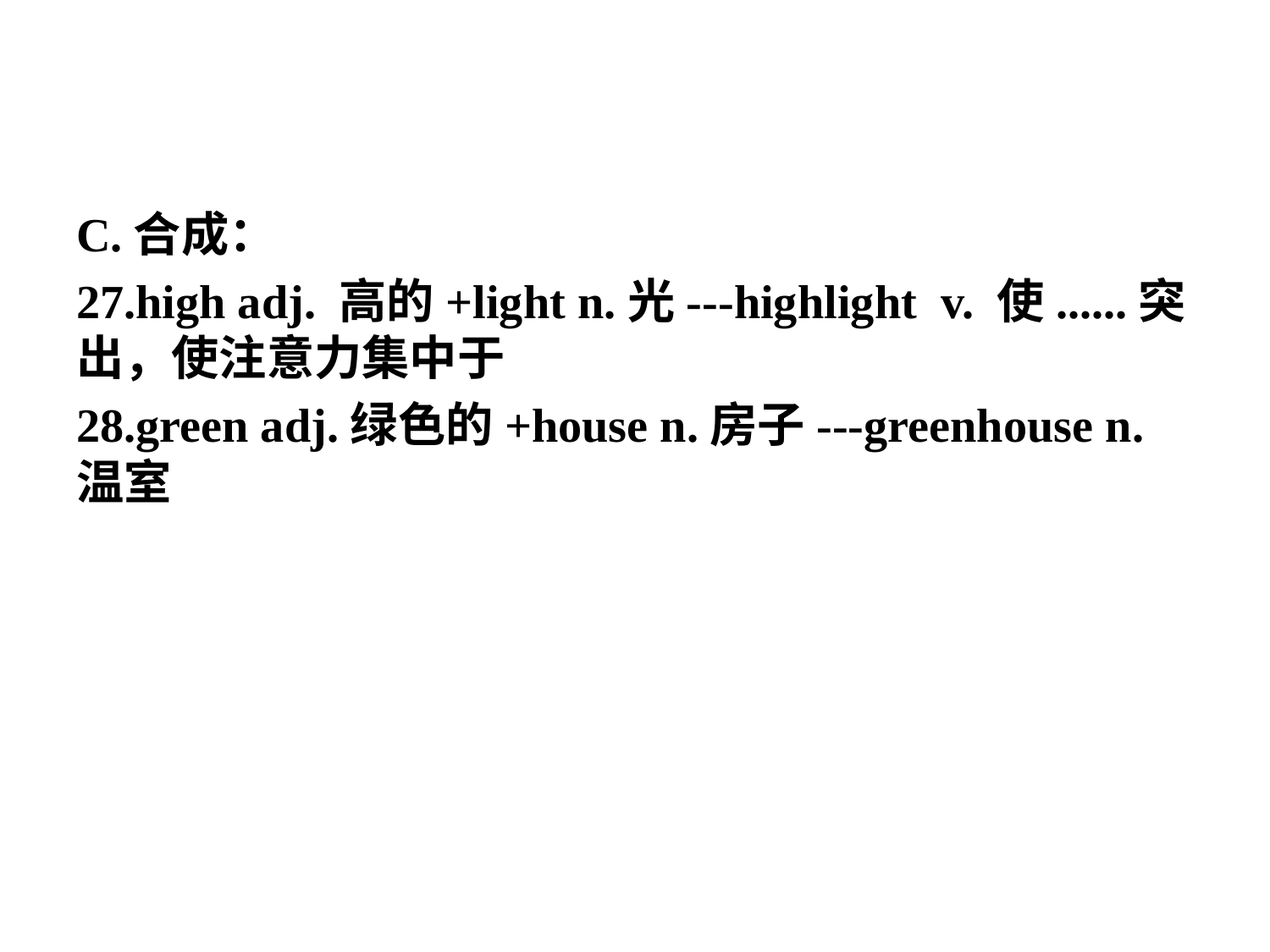

C.合成：
27.high adj. 高的+light n.光---highlight  v. 使......突出，使注意力集中于
28.green adj.绿色的+house n.房子---greenhouse n.温室